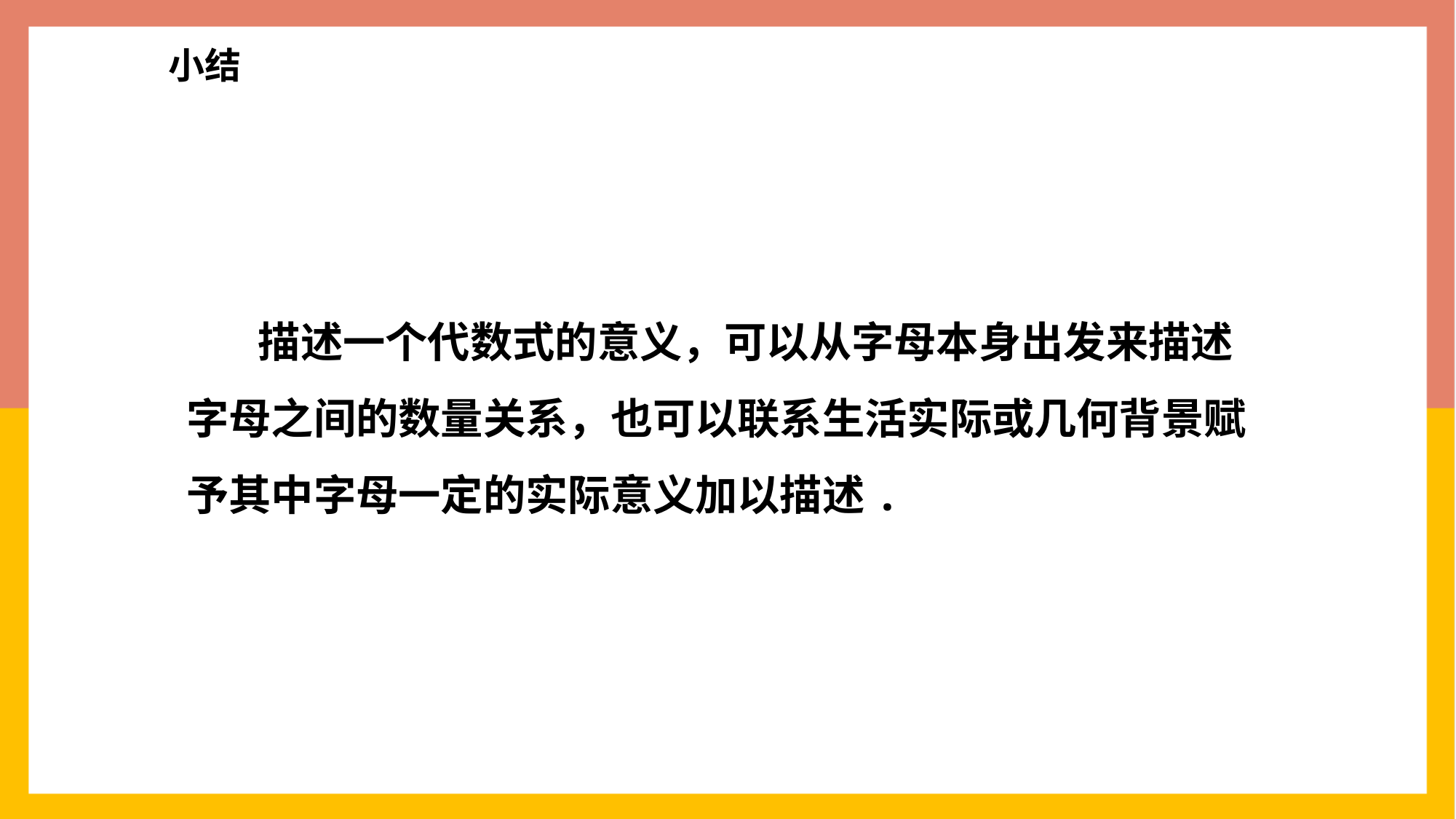

小结
描述一个代数式的意义，可以从字母本身出发来描述字母之间的数量关系，也可以联系生活实际或几何背景赋予其中字母一定的实际意义加以描述.